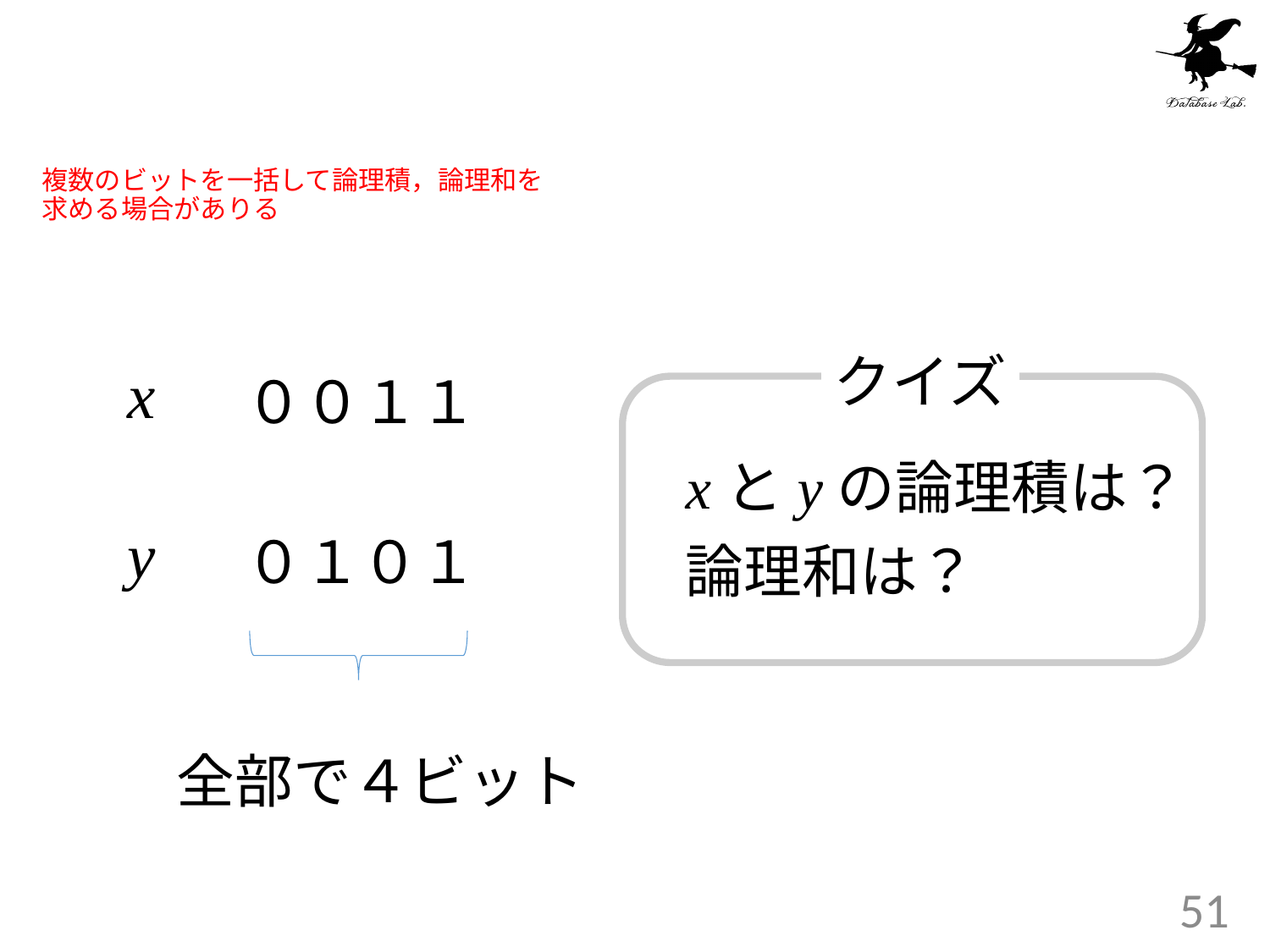

# 複数のビットを一括して論理積，論理和を 求める場合がありる
クイズ
x
００１１

xとyの論理積は？
論理和は？
y
０１０１

全部で４ビット
51